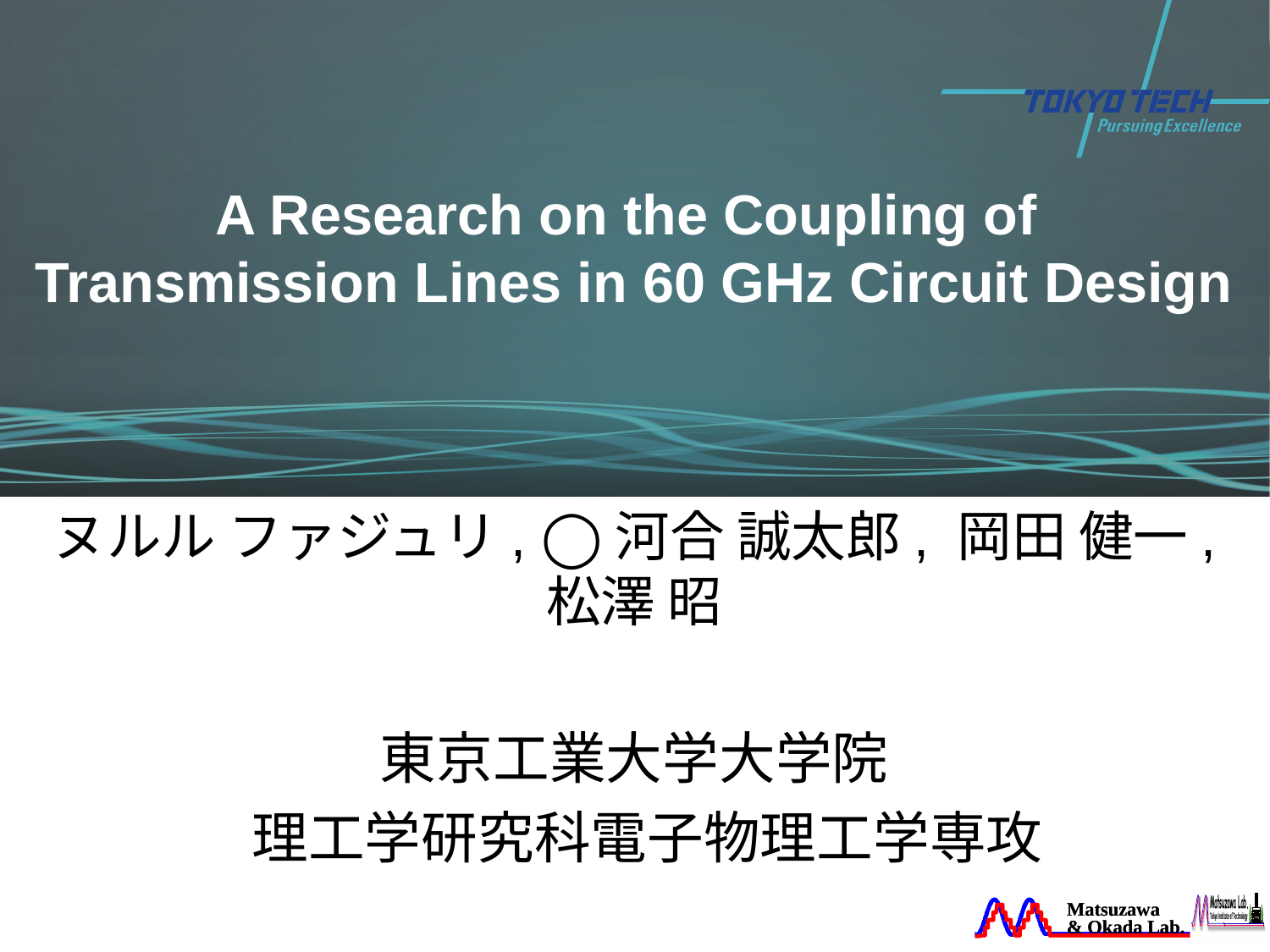

# A Research on the Coupling of Transmission Lines in 60 GHz Circuit Design
ヌルル ファジュリ, ◯河合 誠太郎, 岡田 健一, 松澤 昭

東京工業大学大学院
 理工学研究科電子物理工学専攻